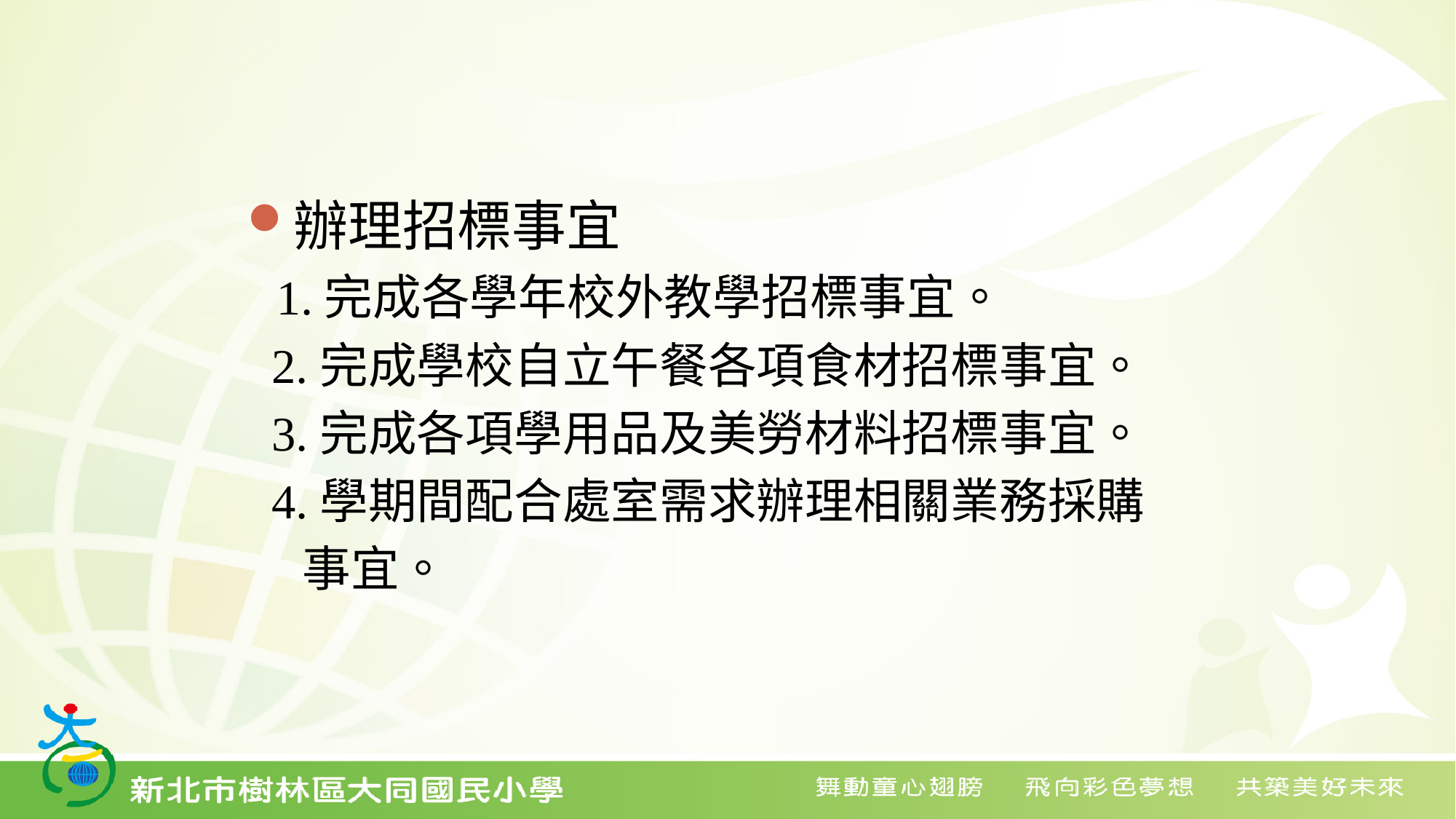

辦理招標事宜
 1.完成各學年校外教學招標事宜。
  2.完成學校自立午餐各項食材招標事宜。
  3.完成各項學用品及美勞材料招標事宜。
  4.學期間配合處室需求辦理相關業務採購
    事宜。